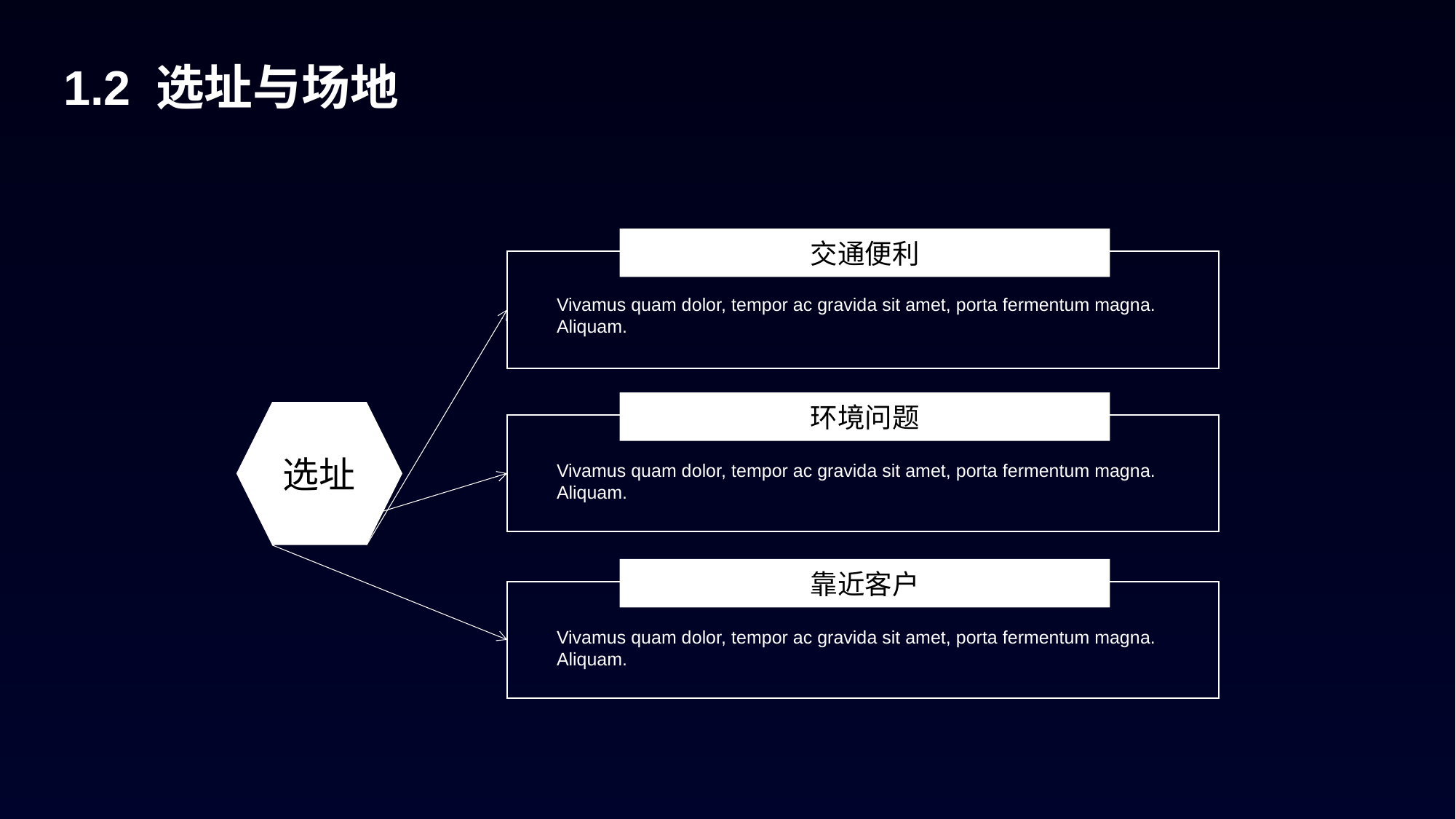

1.2 选址与场地
交通便利

Vivamus quam dolor, tempor ac gravida sit amet, porta fermentum magna. Aliquam.
环境问题
选址

Vivamus quam dolor, tempor ac gravida sit amet, porta fermentum magna. Aliquam.
靠近客户

Vivamus quam dolor, tempor ac gravida sit amet, porta fermentum magna. Aliquam.